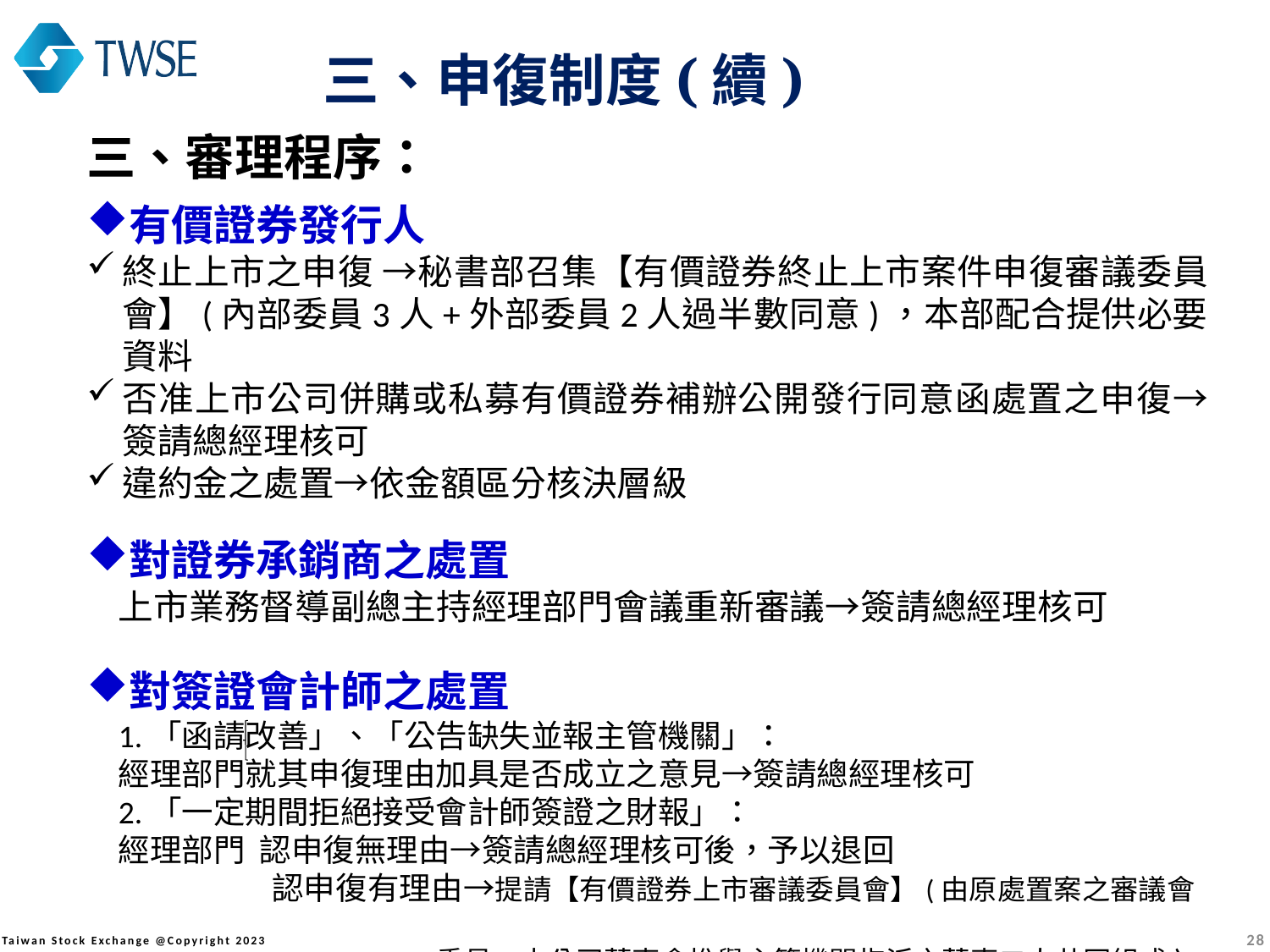

三、申復制度(續)
三、審理程序：
有價證券發行人
終止上市之申復 →秘書部召集【有價證券終止上市案件申復審議委員會】(內部委員3人+外部委員2人過半數同意)，本部配合提供必要資料
否准上市公司併購或私募有價證券補辦公開發行同意函處置之申復→簽請總經理核可
違約金之處置→依金額區分核決層級

對證券承銷商之處置
上市業務督導副總主持經理部門會議重新審議→簽請總經理核可

對簽證會計師之處置
1.「函請改善」、「公告缺失並報主管機關」：
經理部門就其申復理由加具是否成立之意見→簽請總經理核可
2.「一定期間拒絕接受會計師簽證之財報」：
經理部門  認申復無理由→簽請總經理核可後，予以退回
                    認申復有理由→提請【有價證券上市審議委員會】(由原處置案之審議會
                                                 委員+本公司董事會推舉主管機關指派之董事二人共同組成)

28